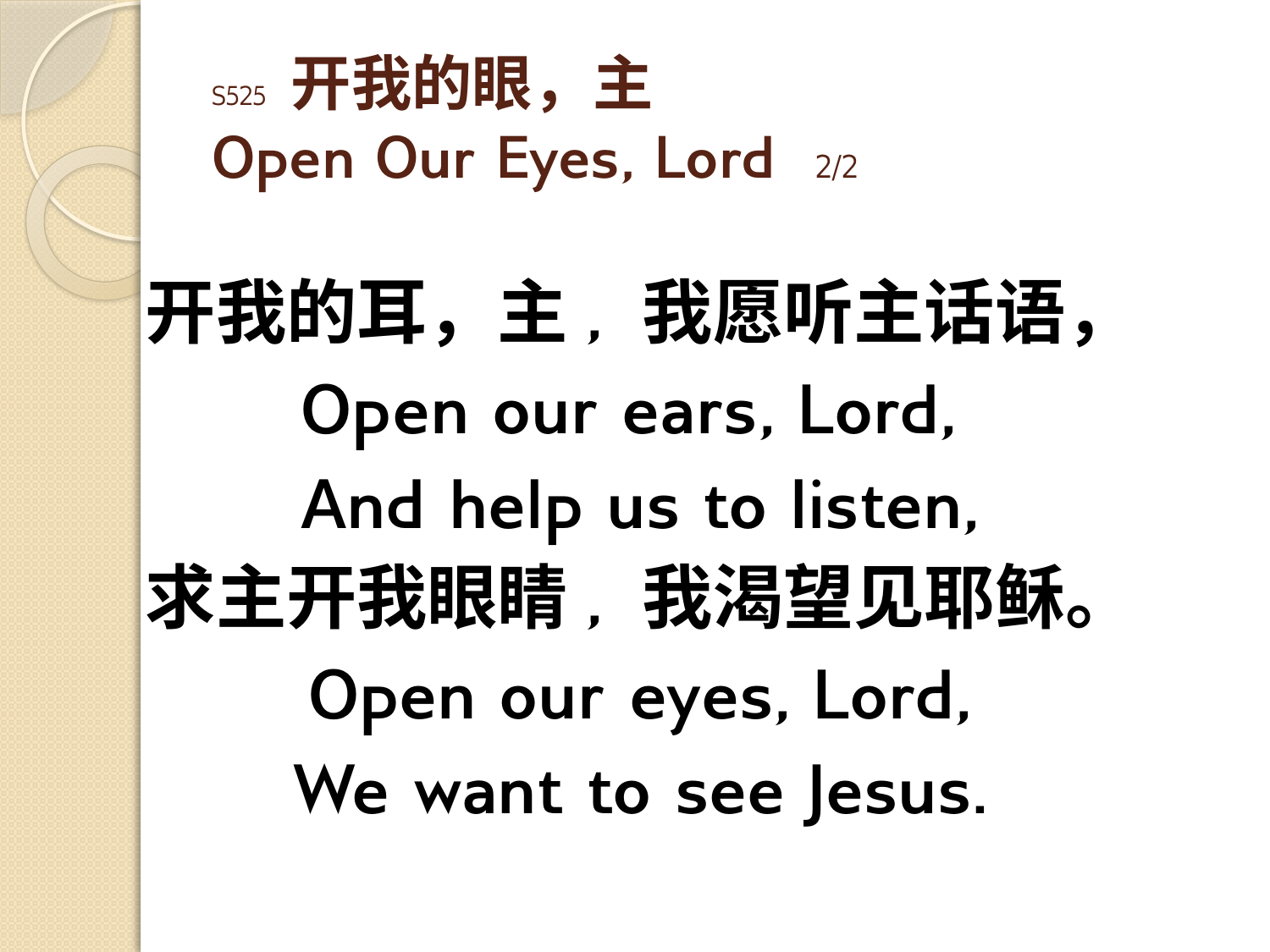

# S525 开我的眼，主 Open Our Eyes, Lord  2/2
开我的耳，主, 我愿听主话语，
Open our ears, Lord,
And help us to listen,
求主开我眼睛, 我渴望见耶稣。
Open our eyes, Lord,
We want to see Jesus.